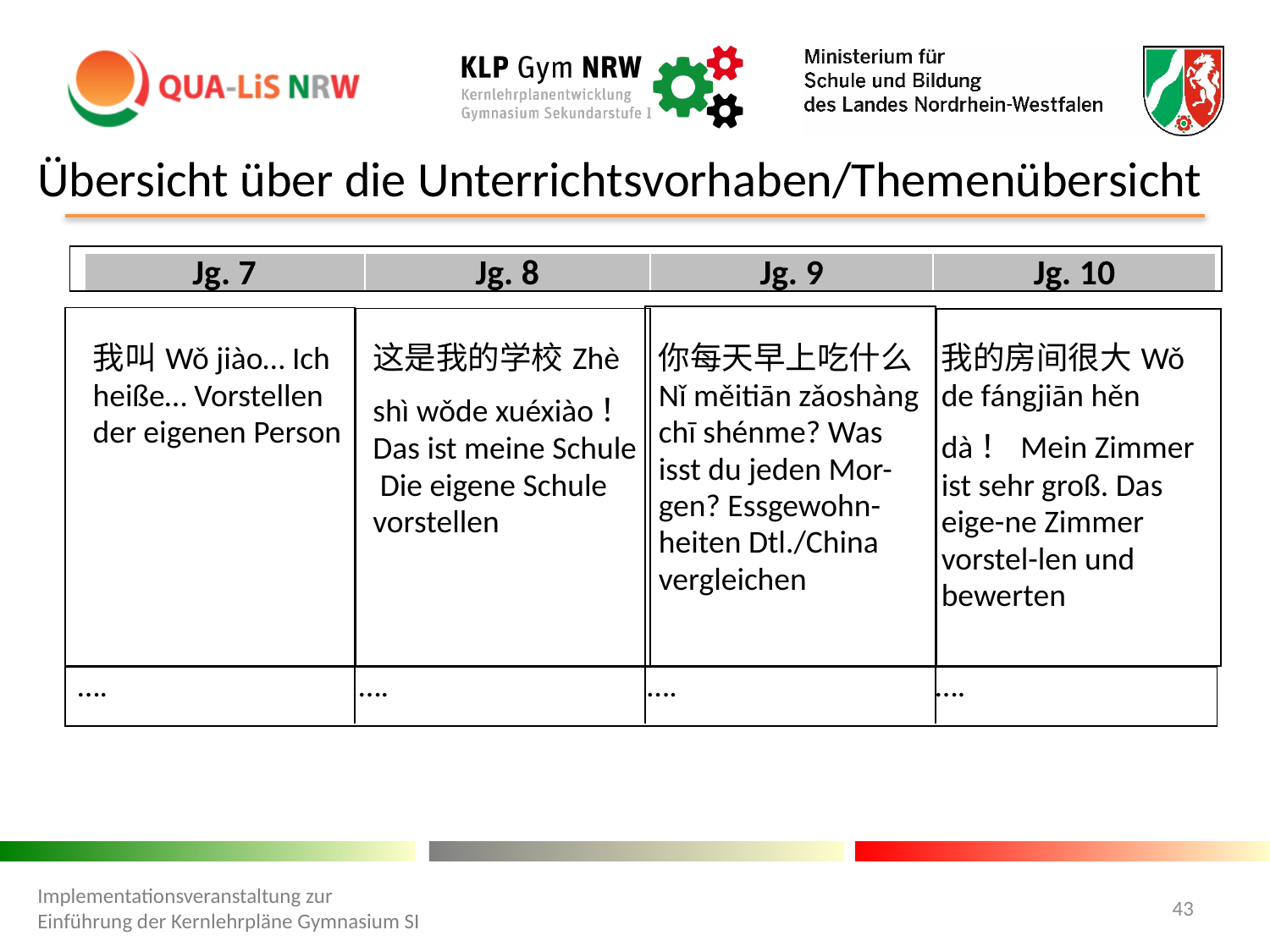

# Übersicht über die Unterrichtsvorhaben/Themenübersicht
|  |
| --- |
| Jg. 7 | Jg. 8 | Jg. 9 | Jg. 10 |
| --- | --- | --- | --- |
| 我叫Wǒ jiào… Ich heiße… Vorstellen der eigenen Person | 这是我的学校Zhè shì wǒde xuéxiào！Das ist meine Schule Die eigene Schule vorstellen | 你每天早上吃什么Nǐ měitiān zǎoshàng chī shénme? Was isst du jeden Mor-gen? Essgewohn-heiten Dtl./China vergleichen | 我的房间很大Wǒ de fángjiān hěn dà！Mein Zimmer ist sehr groß. Das eige-ne Zimmer vorstel-len und bewerten |
|  |  |  |  |
|  |
| --- |
|  |
| --- |
|  |
| --- |
|  |
| --- |
| …. …. …. …. |
| --- |
Implementationsveranstaltung zur Einführung der Kernlehrpläne Gymnasium SI
43